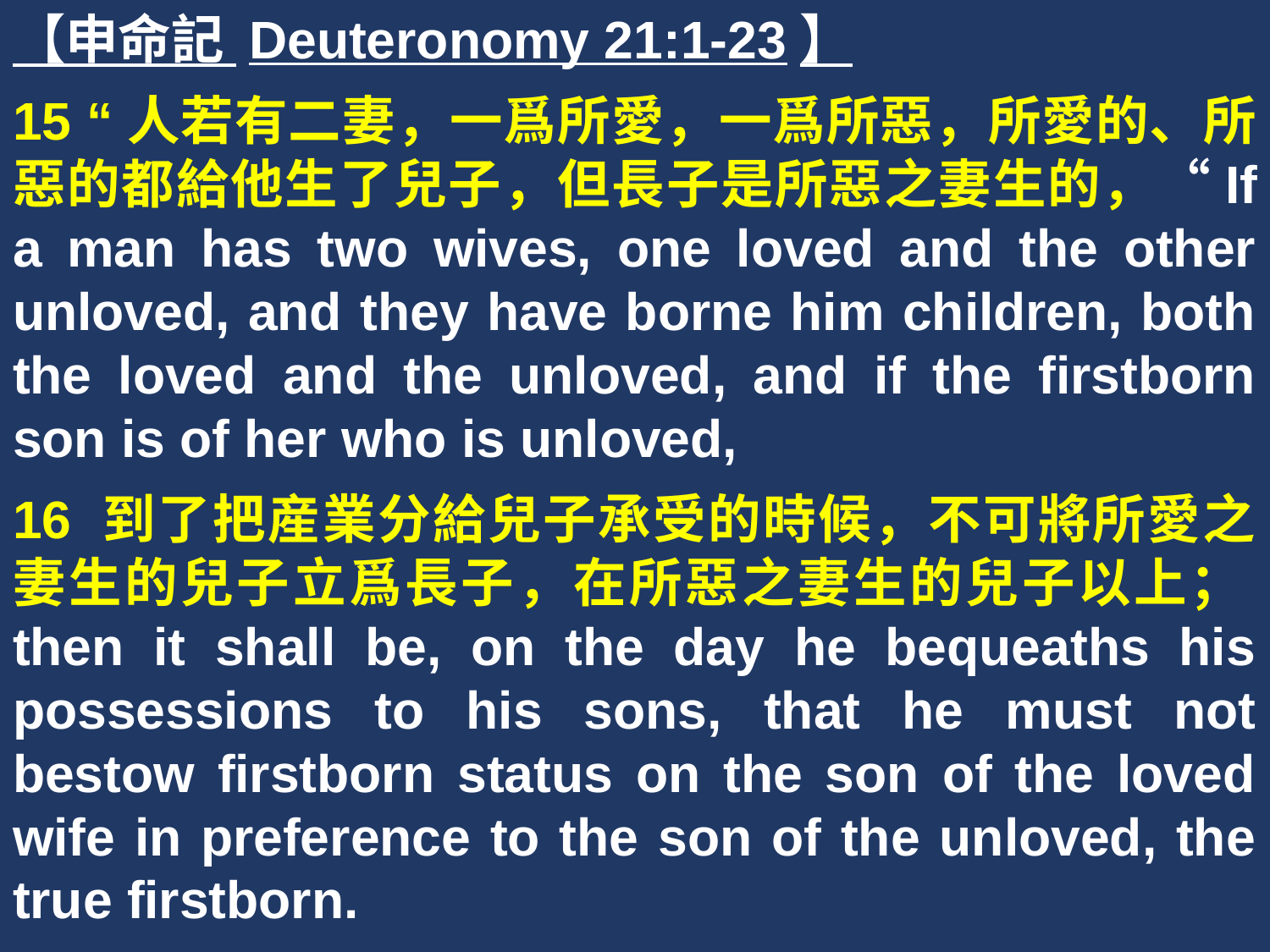

【申命記 Deuteronomy 21:1-23】
15 “人若有二妻，一爲所愛，一爲所惡，所愛的、所惡的都給他生了兒子，但長子是所惡之妻生的，“If a man has two wives, one loved and the other unloved, and they have borne him children, both the loved and the unloved, and if the firstborn son is of her who is unloved,
16 到了把産業分給兒子承受的時候，不可將所愛之妻生的兒子立爲長子，在所惡之妻生的兒子以上；then it shall be, on the day he bequeaths his possessions to his sons, that he must not bestow firstborn status on the son of the loved wife in preference to the son of the unloved, the true firstborn.